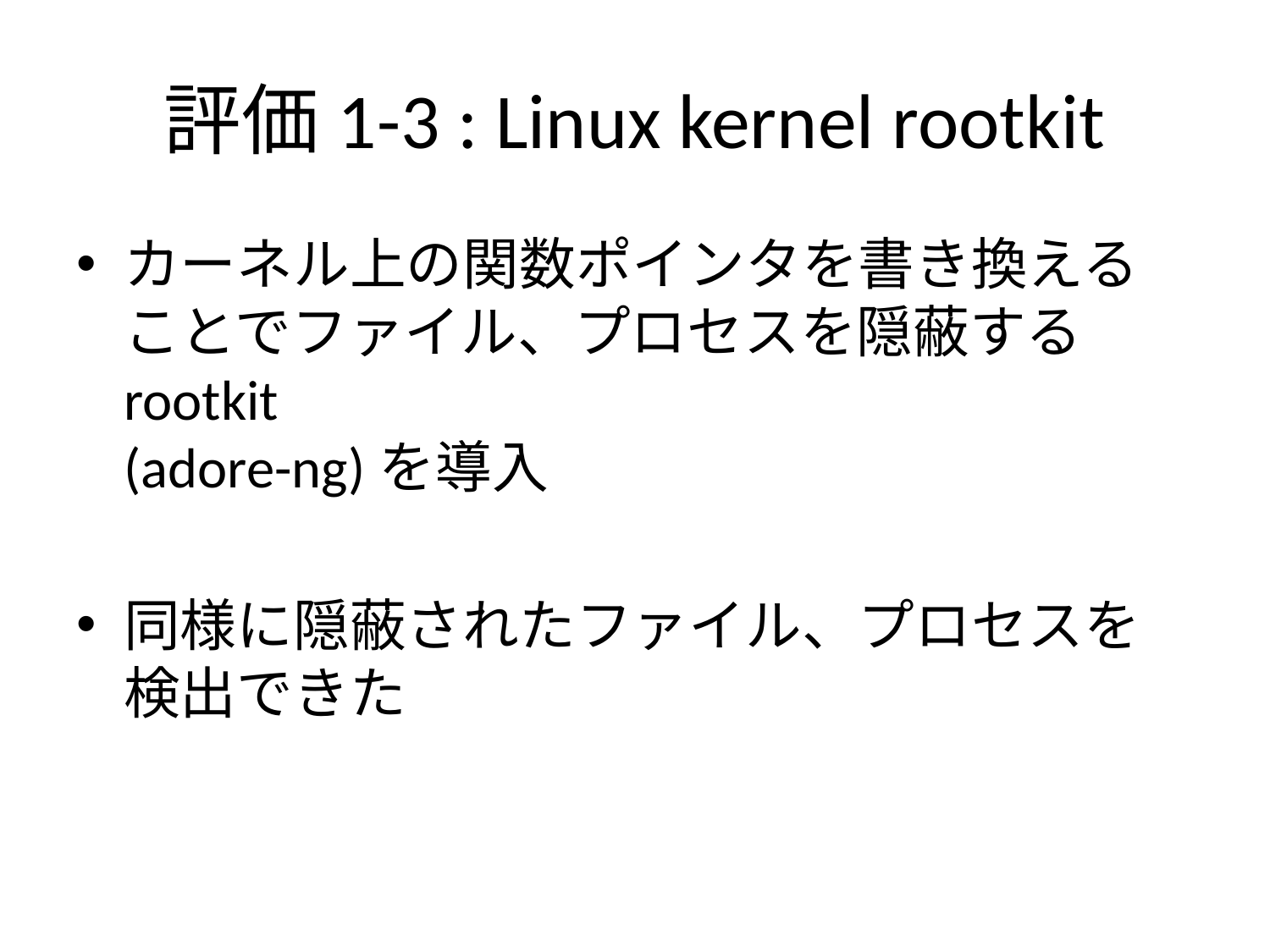

# 評価1-3 : Linux kernel rootkit
カーネル上の関数ポインタを書き換えることでファイル、プロセスを隠蔽するrootkit
(adore-ng)を導入

同様に隠蔽されたファイル、プロセスを検出できた